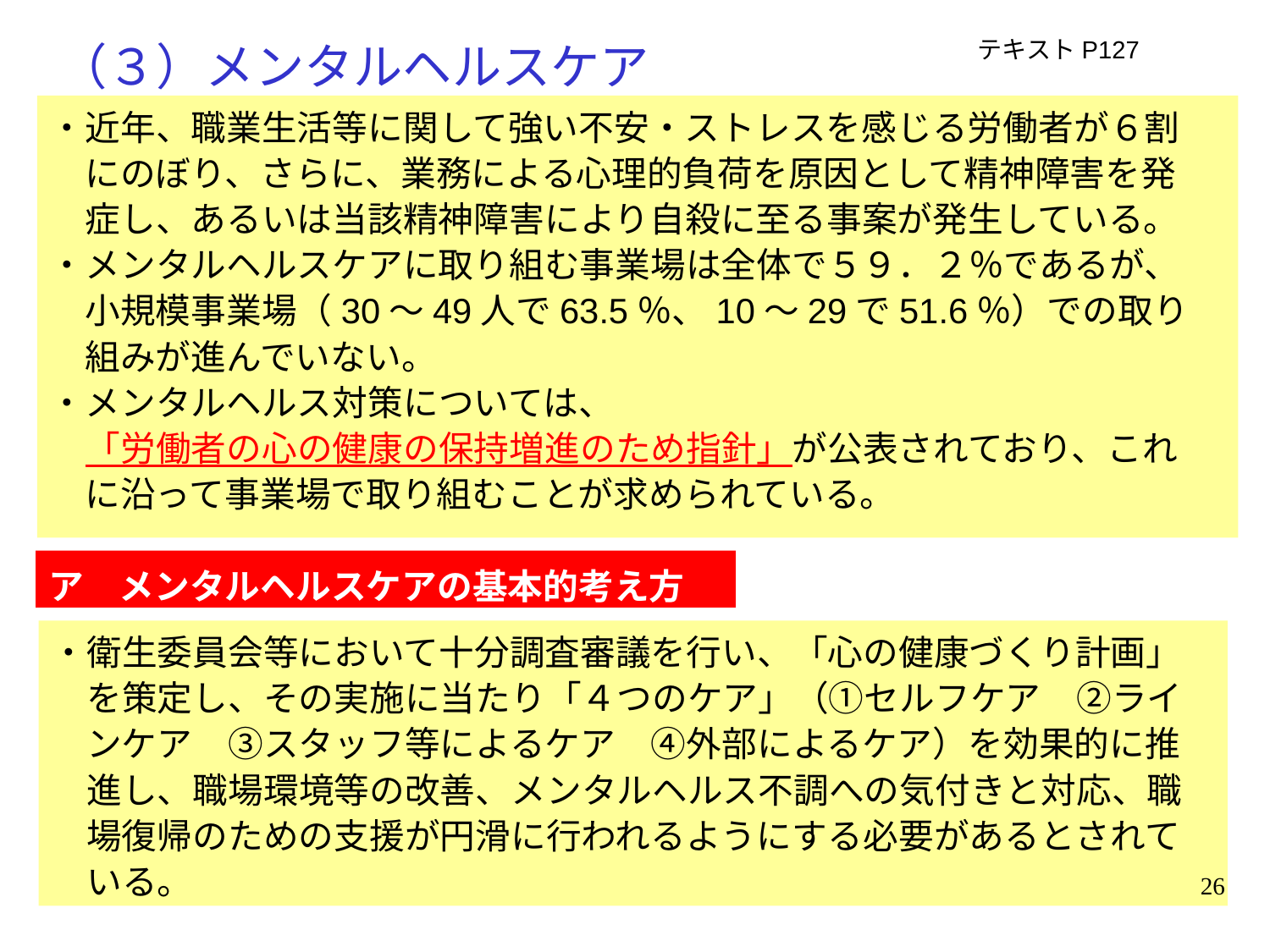

# （３）メンタルヘルスケア
テキストP127
・近年、職業生活等に関して強い不安・ストレスを感じる労働者が６割
　にのぼり、さらに、業務による心理的負荷を原因として精神障害を発
　症し、あるいは当該精神障害により自殺に至る事案が発生している。
・メンタルヘルスケアに取り組む事業場は全体で５９．２％であるが、
　小規模事業場（30～49人で63.5％、10～29で51.6％）での取り
　組みが進んでいない。
・メンタルヘルス対策については、
　「労働者の心の健康の保持増進のため指針」が公表されており、これ
　に沿って事業場で取り組むことが求められている。
ア　メンタルヘルスケアの基本的考え方
・衛生委員会等において十分調査審議を行い、「心の健康づくり計画」
　を策定し、その実施に当たり「４つのケア」（①セルフケア　②ライ
　ンケア　③スタッフ等によるケア　④外部によるケア）を効果的に推
　進し、職場環境等の改善、メンタルヘルス不調への気付きと対応、職
　場復帰のための支援が円滑に行われるようにする必要があるとされて
　いる。

26